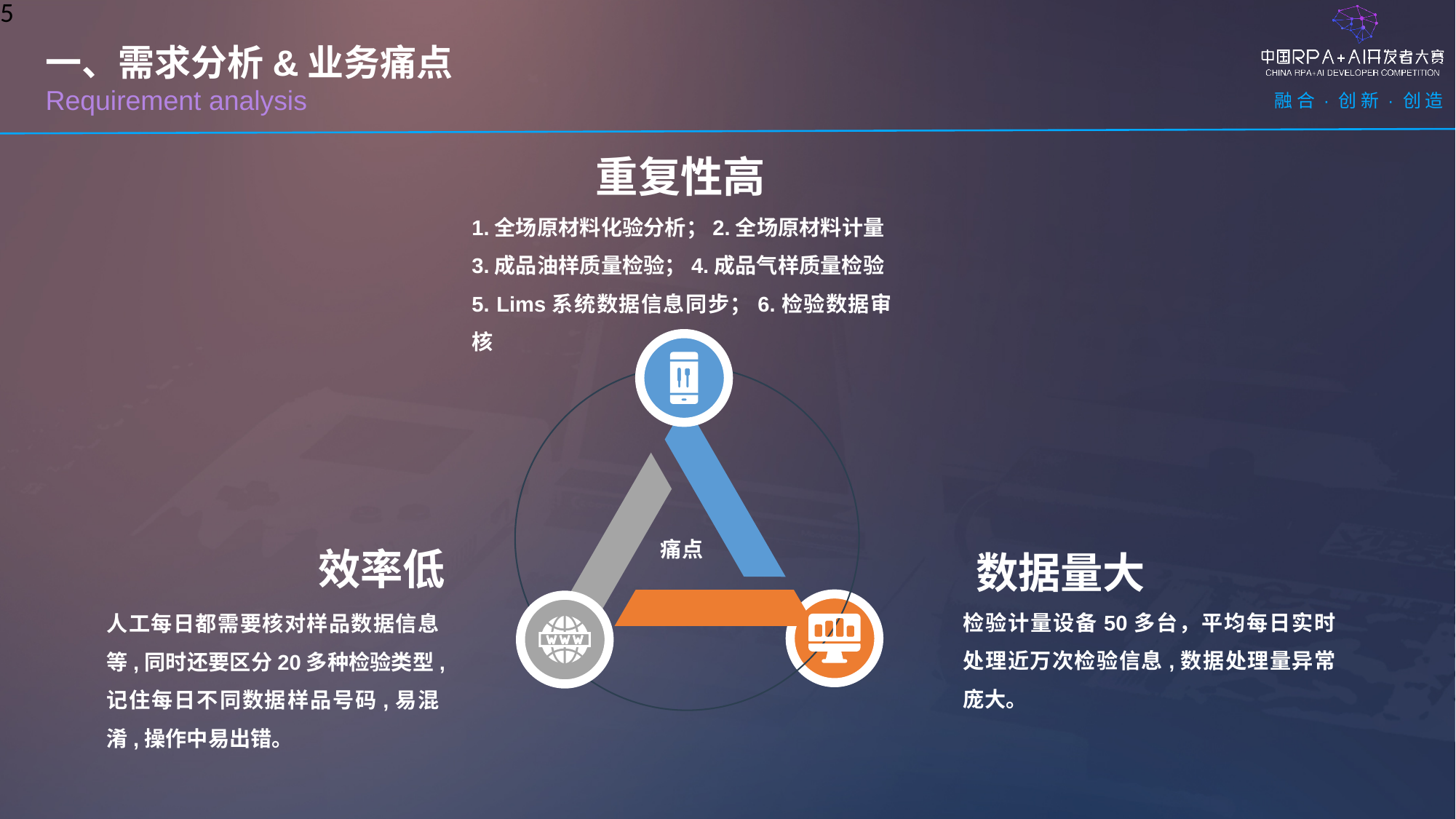

5
一、需求分析&业务痛点
Requirement analysis
重复性高
1.全场原材料化验分析；2.全场原材料计量
3.成品油样质量检验；4.成品气样质量检验
5. Lims系统数据信息同步；6.检验数据审核

痛点

效率低
数据量大
检验计量设备50多台，平均每日实时处理近万次检验信息,数据处理量异常庞大。
人工每日都需要核对样品数据信息等,同时还要区分20多种检验类型,记住每日不同数据样品号码,易混淆,操作中易出错。